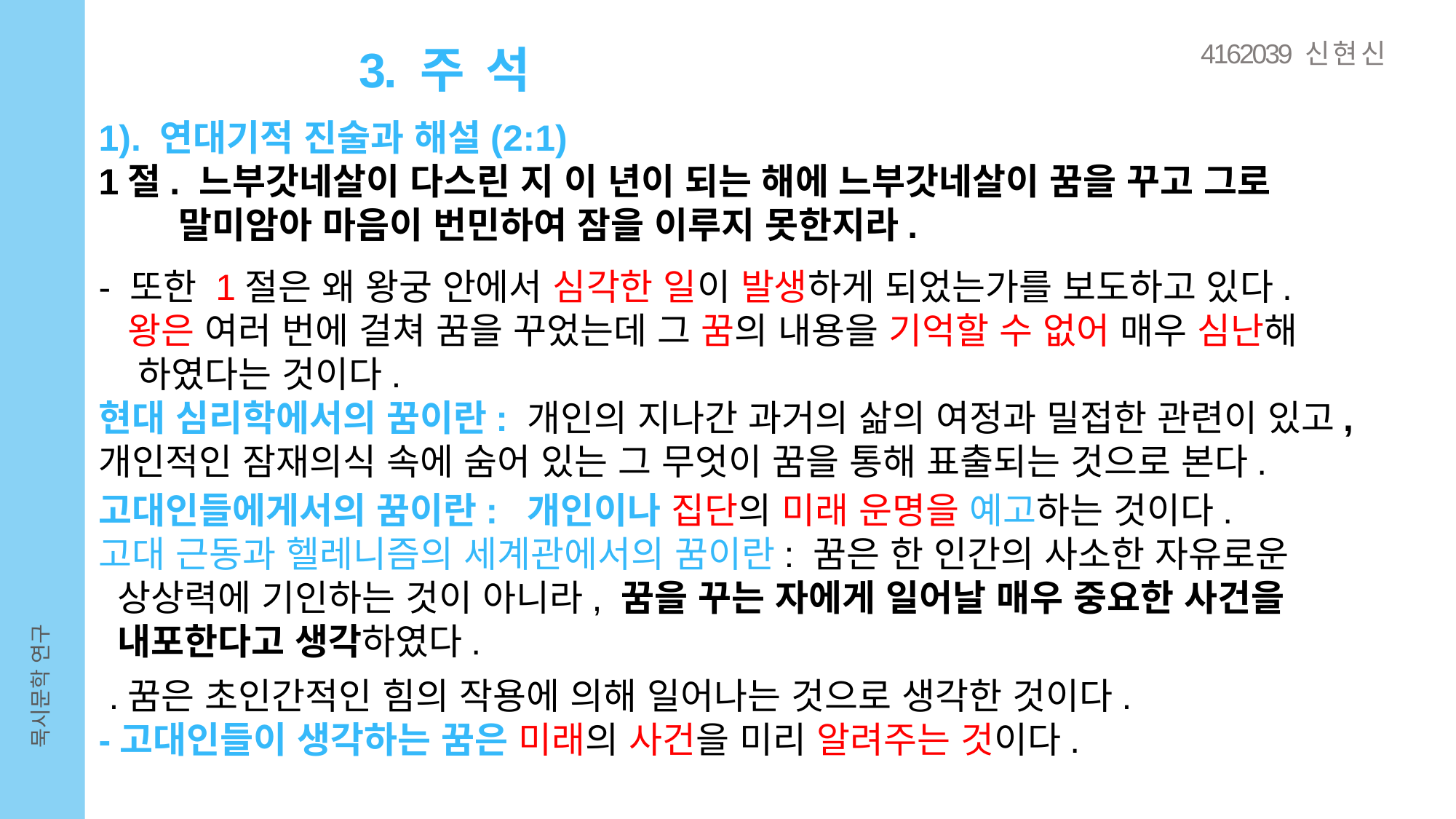

4162039 신 현 신
3. 주  석
1). 연대기적 진술과 해설(2:1)
1절. 느부갓네살이 다스린 지 이 년이 되는 해에 느부갓네살이 꿈을 꾸고 그로
       말미암아 마음이 번민하여 잠을 이루지 못한지라.

- 또한 1절은 왜 왕궁 안에서 심각한 일이 발생하게 되었는가를 보도하고 있다.
  왕은 여러 번에 걸쳐 꿈을 꾸었는데 그 꿈의 내용을 기억할 수 없어 매우 심난해
   하였다는 것이다.
현대 심리학에서의 꿈이란: 개인의 지나간 과거의 삶의 여정과 밀접한 관련이 있고,
개인적인 잠재의식 속에 숨어 있는 그 무엇이 꿈을 통해 표출되는 것으로 본다.

고대인들에게서의 꿈이란:  개인이나 집단의 미래 운명을 예고하는 것이다.
고대 근동과 헬레니즘의 세계관에서의 꿈이란: 꿈은 한 인간의 사소한 자유로운
 상상력에 기인하는 것이 아니라, 꿈을 꾸는 자에게 일어날 매우 중요한 사건을
 내포한다고 생각하였다.

 .꿈은 초인간적인 힘의 작용에 의해 일어나는 것으로 생각한 것이다.
-고대인들이 생각하는 꿈은 미래의 사건을 미리 알려주는 것이다.

묵시문학 연구